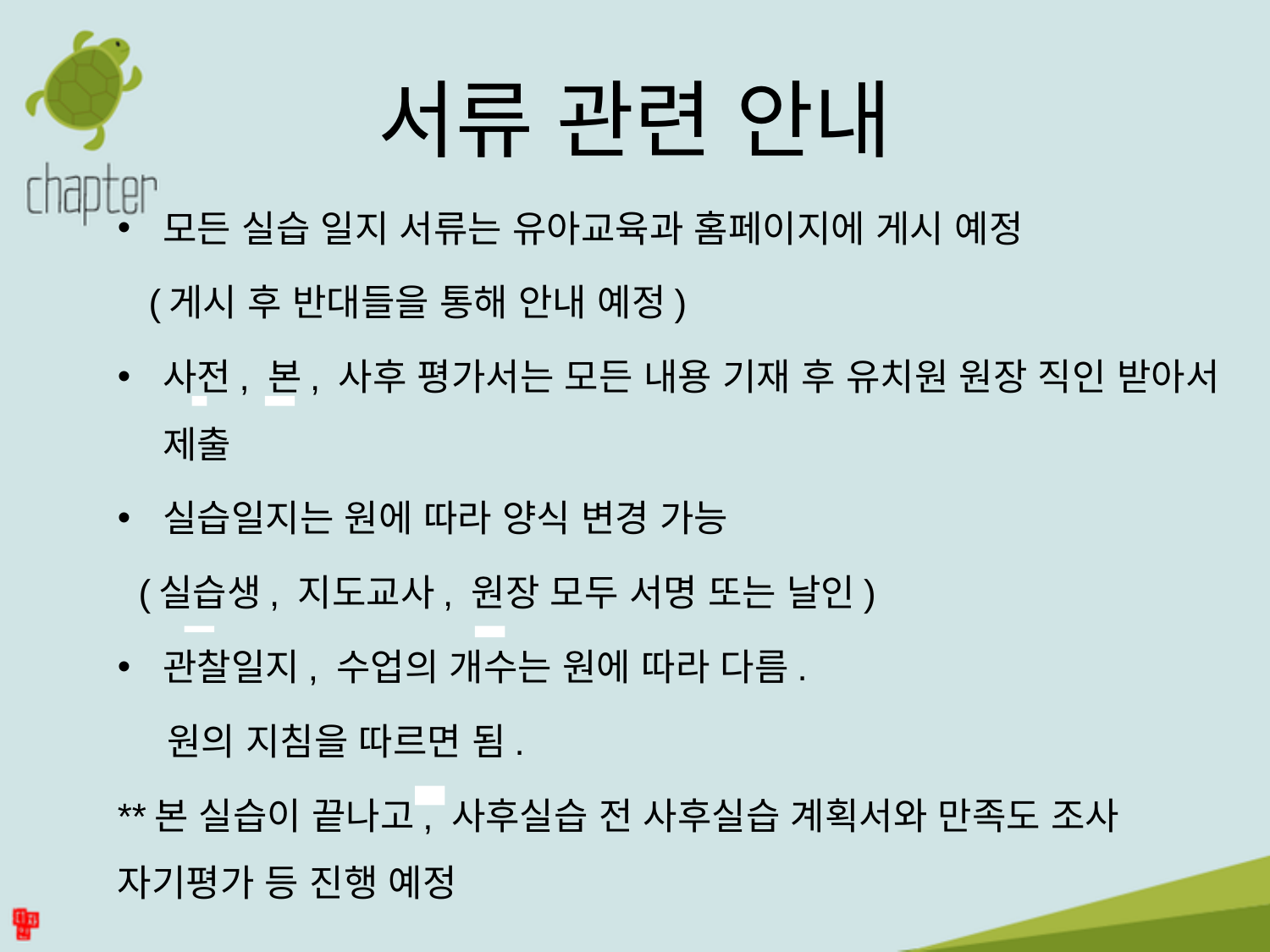

# 서류 관련 안내
모든 실습 일지 서류는 유아교육과 홈페이지에 게시 예정
   (게시 후 반대들을 통해 안내 예정)
사전, 본, 사후 평가서는 모든 내용 기재 후 유치원 원장 직인 받아서 제출
실습일지는 원에 따라 양식 변경 가능
  (실습생, 지도교사, 원장 모두 서명 또는 날인)
관찰일지, 수업의 개수는 원에 따라 다름.
    원의 지침을 따르면 됨.
**본 실습이 끝나고, 사후실습 전 사후실습 계획서와 만족도 조사 자기평가 등 진행 예정